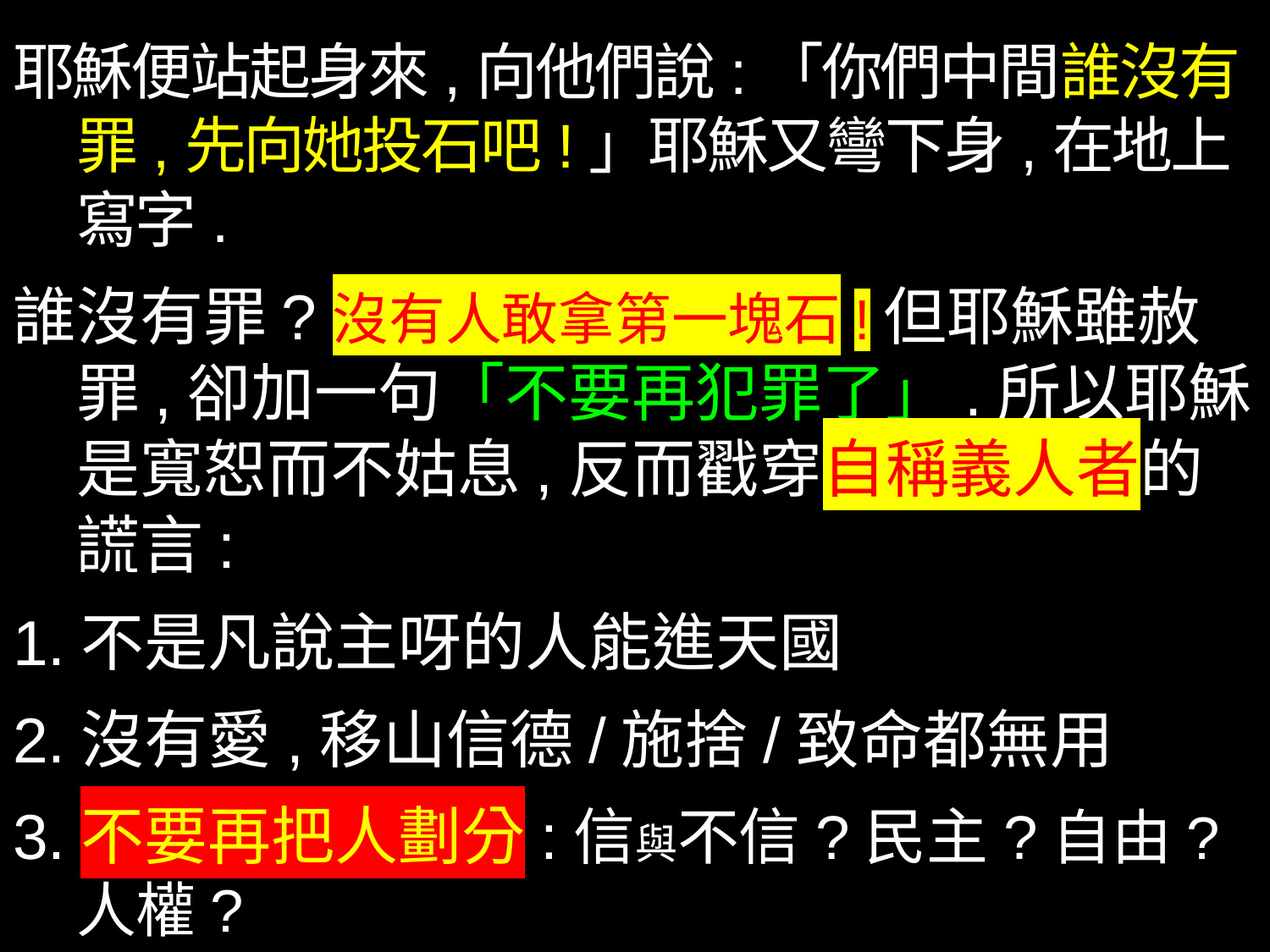

耶穌便站起身來,向他們說:「你們中間誰沒有罪,先向她投石吧!」耶穌又彎下身,在地上寫字.
誰沒有罪?沒有人敢拿第一塊石!但耶穌雖赦罪,卻加一句「不要再犯罪了」.所以耶穌是寬恕而不姑息,反而戳穿自稱義人者的謊言:
1.不是凡說主呀的人能進天國
2.沒有愛,移山信德/施捨/致命都無用
3.不要再把人劃分:信與不信?民主?自由?人權?
或其它3,6,9等.是否有名就一定有實?有實又何需一定有名?(事了拂衣去) 下面以民主為例